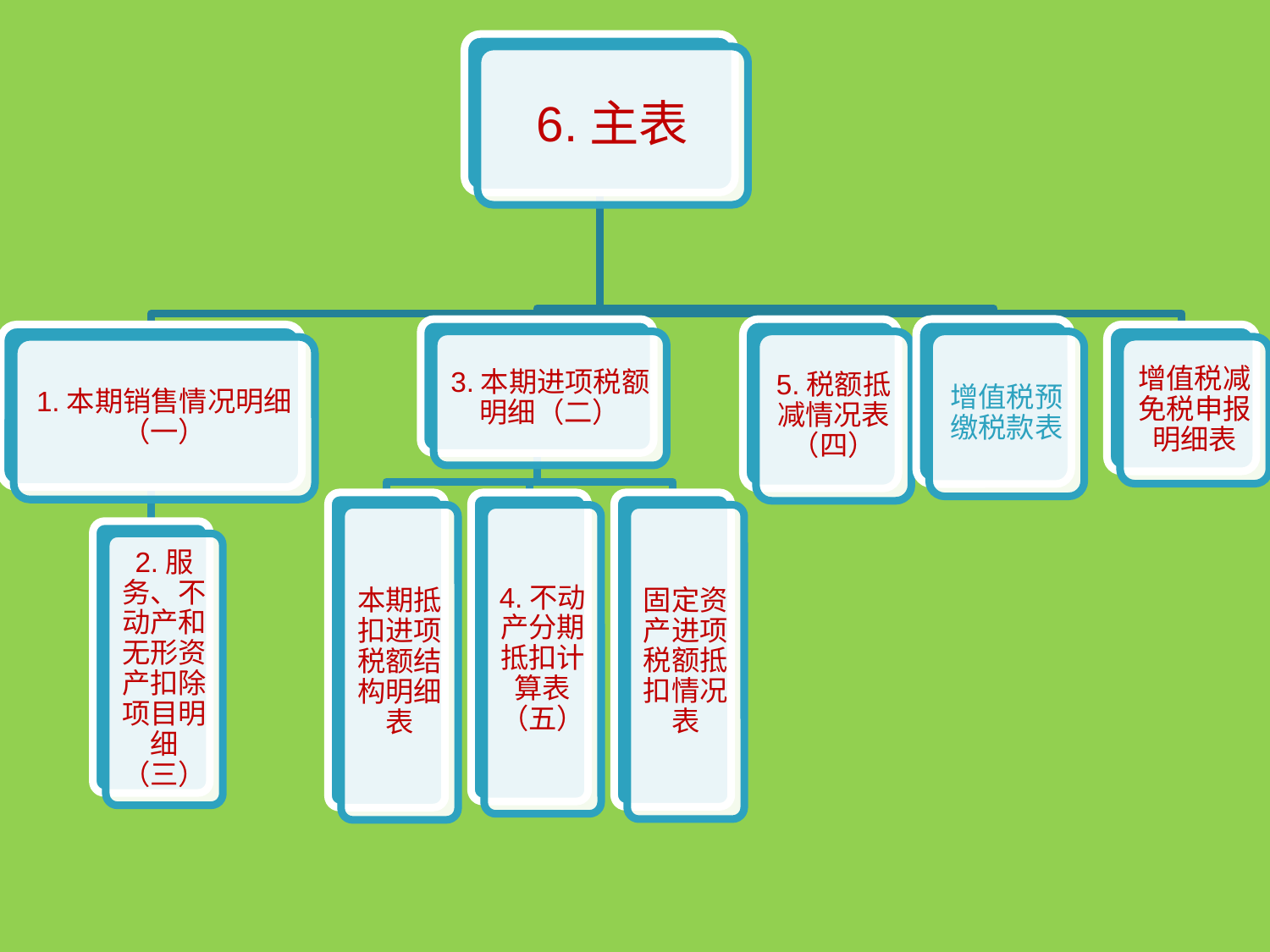

6.主表
1.本期销售情况明细（一）
2.服务、不动产和无形资产扣除项目明细（三）
3.本期进项税额明细（二）
本期抵扣进项税额结构明细表
4.不动产分期抵扣计算表（五）
固定资产进项税额抵扣情况表
5.税额抵减情况表（四）
增值税预缴税款表
增值税减免税申报明细表